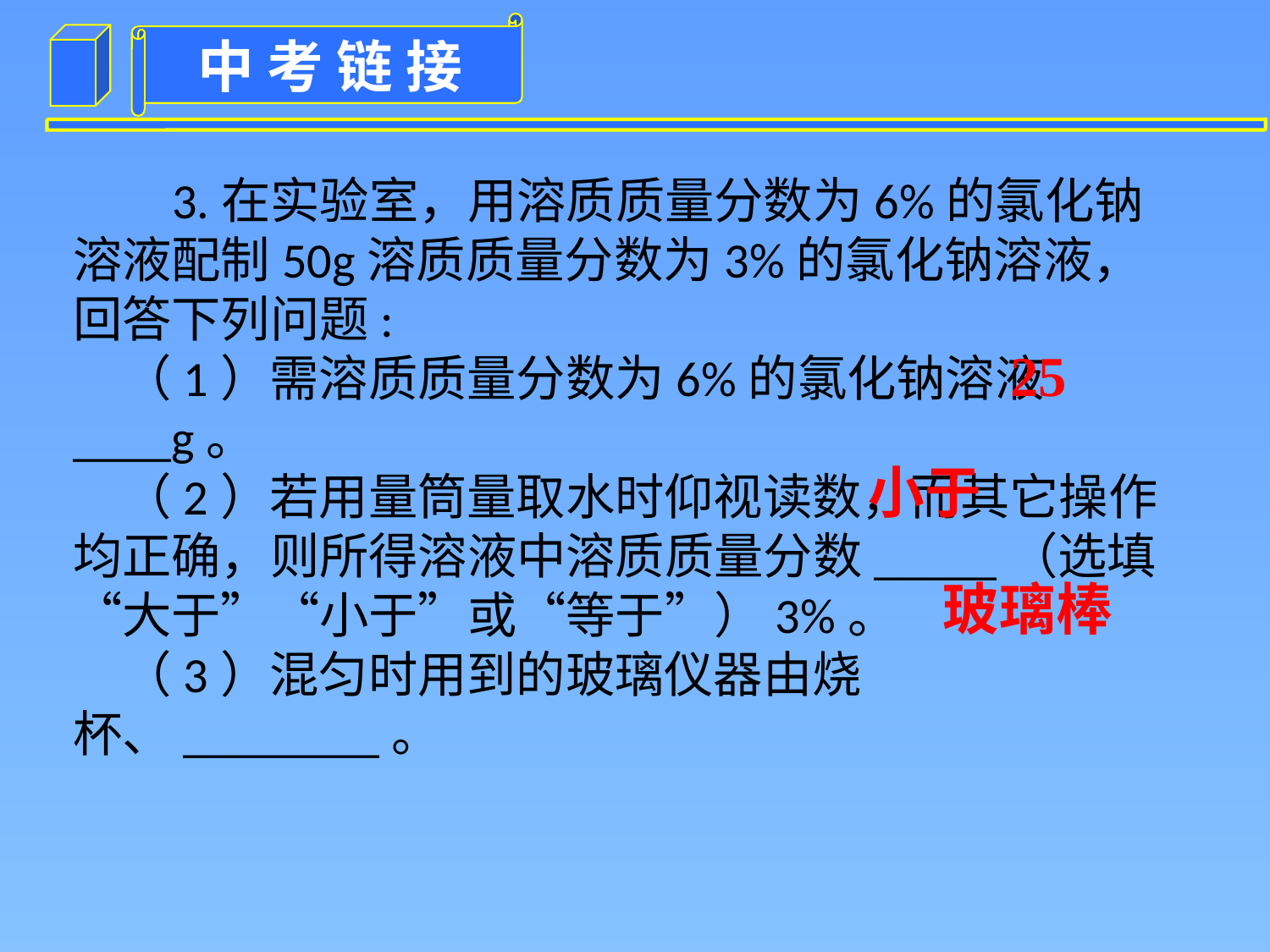

3.在实验室，用溶质质量分数为6%的氯化钠溶液配制50g溶质质量分数为3%的氯化钠溶液，回答下列问题:
（1）需溶质质量分数为6%的氯化钠溶液____g。
（2）若用量筒量取水时仰视读数，而其它操作均正确，则所得溶液中溶质质量分数_____（选填“大于”“小于”或“等于”）3%。
（3）混匀时用到的玻璃仪器由烧杯、________。
25
小于
玻璃棒